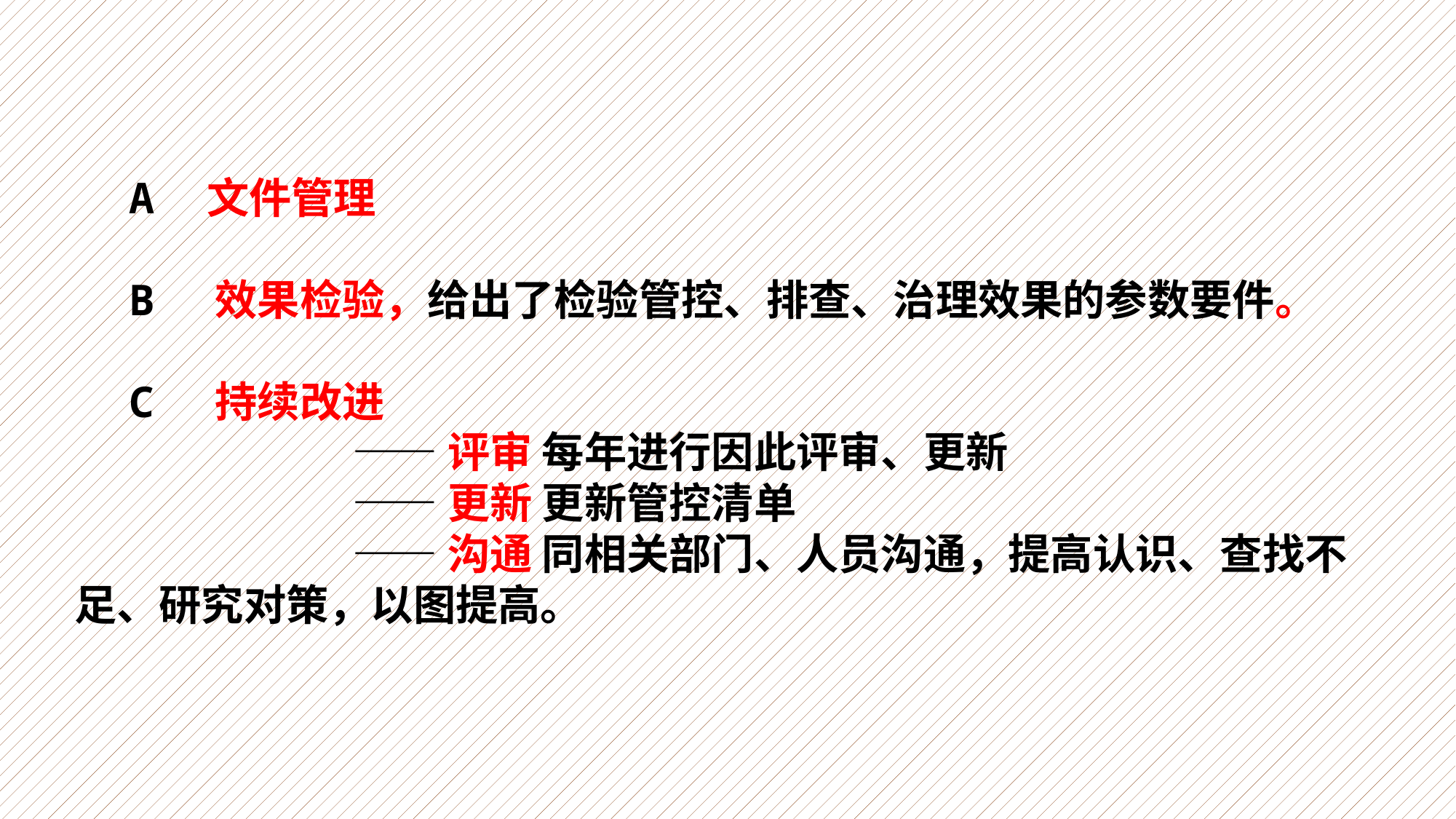

A　文件管理

B  效果检验，给出了检验管控、排查、治理效果的参数要件。

C  持续改进
——评审 每年进行因此评审、更新
——更新 更新管控清单
——沟通 同相关部门、人员沟通，提高认识、查找不足、研究对策，以图提高。